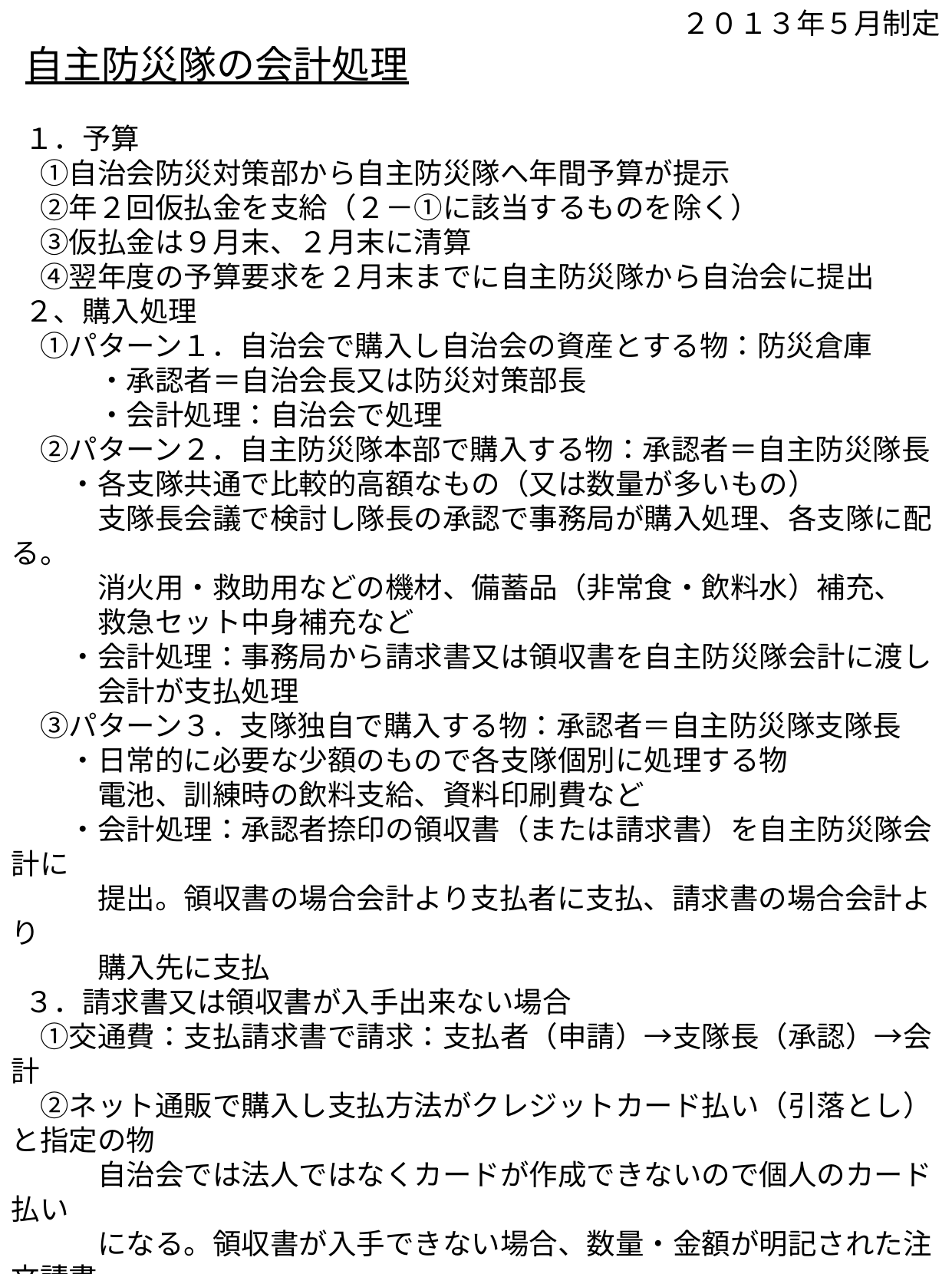

２０１３年５月制定
自主防災隊の会計処理
 １．予算
　①自治会防災対策部から自主防災隊へ年間予算が提示
　②年２回仮払金を支給（２－①に該当するものを除く）
　③仮払金は９月末、２月末に清算
　④翌年度の予算要求を２月末までに自主防災隊から自治会に提出
 ２、購入処理
　①パターン１．自治会で購入し自治会の資産とする物：防災倉庫
　　　・承認者＝自治会長又は防災対策部長
　　　・会計処理：自治会で処理
　②パターン２．自主防災隊本部で購入する物：承認者＝自主防災隊長
　　・各支隊共通で比較的高額なもの（又は数量が多いもの）
　　　支隊長会議で検討し隊長の承認で事務局が購入処理、各支隊に配る。
　　　消火用・救助用などの機材、備蓄品（非常食・飲料水）補充、
　　　救急セット中身補充など
　　・会計処理：事務局から請求書又は領収書を自主防災隊会計に渡し
　　　会計が支払処理
　③パターン３．支隊独自で購入する物：承認者＝自主防災隊支隊長
　　・日常的に必要な少額のもので各支隊個別に処理する物
　　　電池、訓練時の飲料支給、資料印刷費など
　　・会計処理：承認者捺印の領収書（または請求書）を自主防災隊会計に
　　　提出。領収書の場合会計より支払者に支払、請求書の場合会計より
　　　購入先に支払
 ３．請求書又は領収書が入手出来ない場合
　①交通費：支払請求書で請求：支払者（申請）→支隊長（承認）→会計
　②ネット通販で購入し支払方法がクレジットカード払い（引落とし）と指定の物
　　　自治会では法人ではなくカードが作成できないので個人のカード払い
　　　になる。領収書が入手できない場合、数量・金額が明記された注文請書・
　　　発送伝票・納品書などをもって領収書の代わりとする。
 ４．資産と備品
　　自治会が所有する防災の備品、備蓄品は防災倉庫を除き自主防災隊に
　　移管し　自主防災隊が管理する。
 ５．その他
　　①自主防災隊には会計監査は置かない。自治会の会計監査が監査を行う。
　　②不明な点は勝手に処理せず必ず自主防災隊会計に問い合わせること。